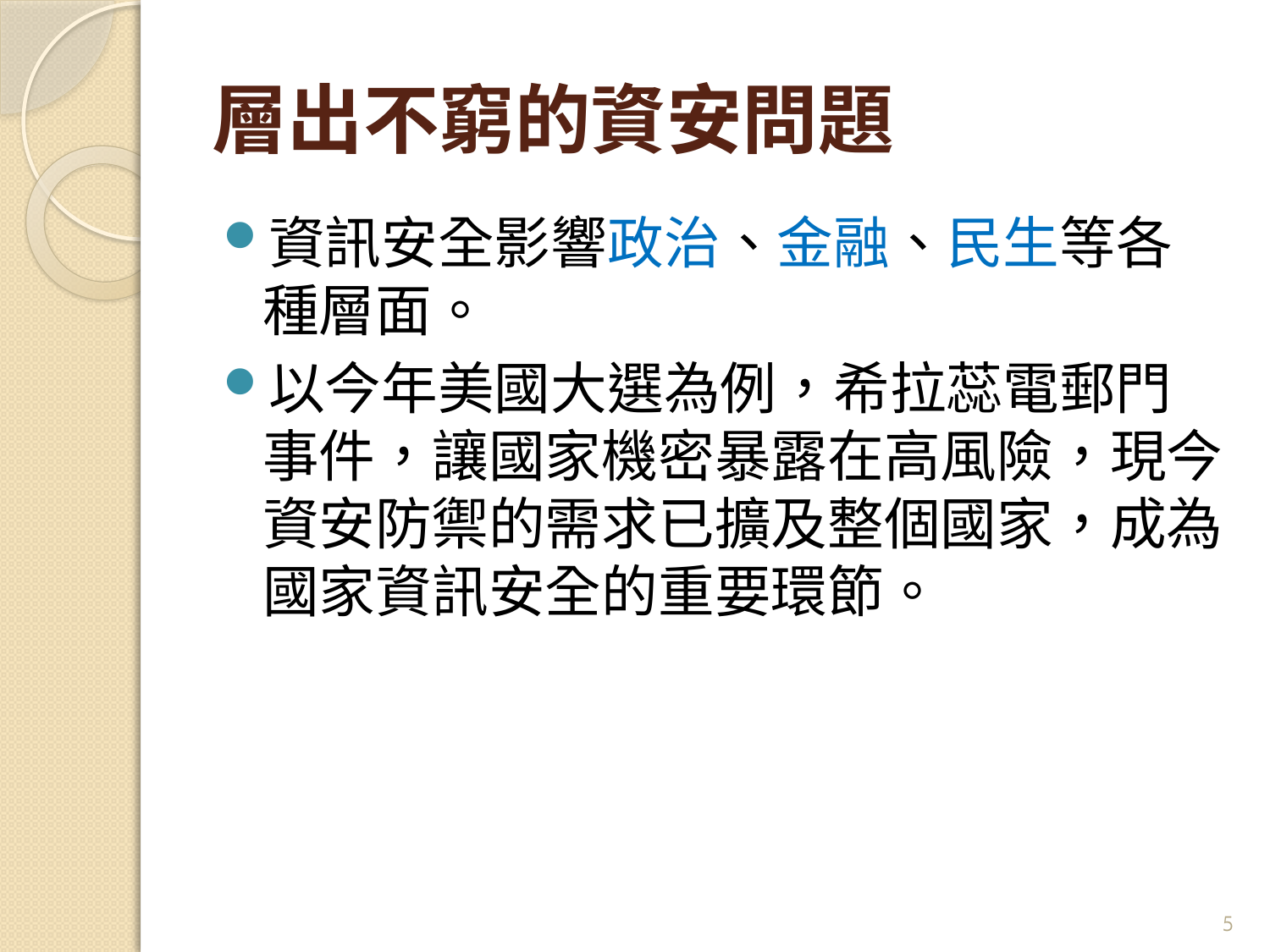

# 層出不窮的資安問題
資訊安全影響政治、金融、民生等各種層面。
以今年美國大選為例，希拉蕊電郵門事件，讓國家機密暴露在高風險，現今資安防禦的需求已擴及整個國家，成為國家資訊安全的重要環節。

5